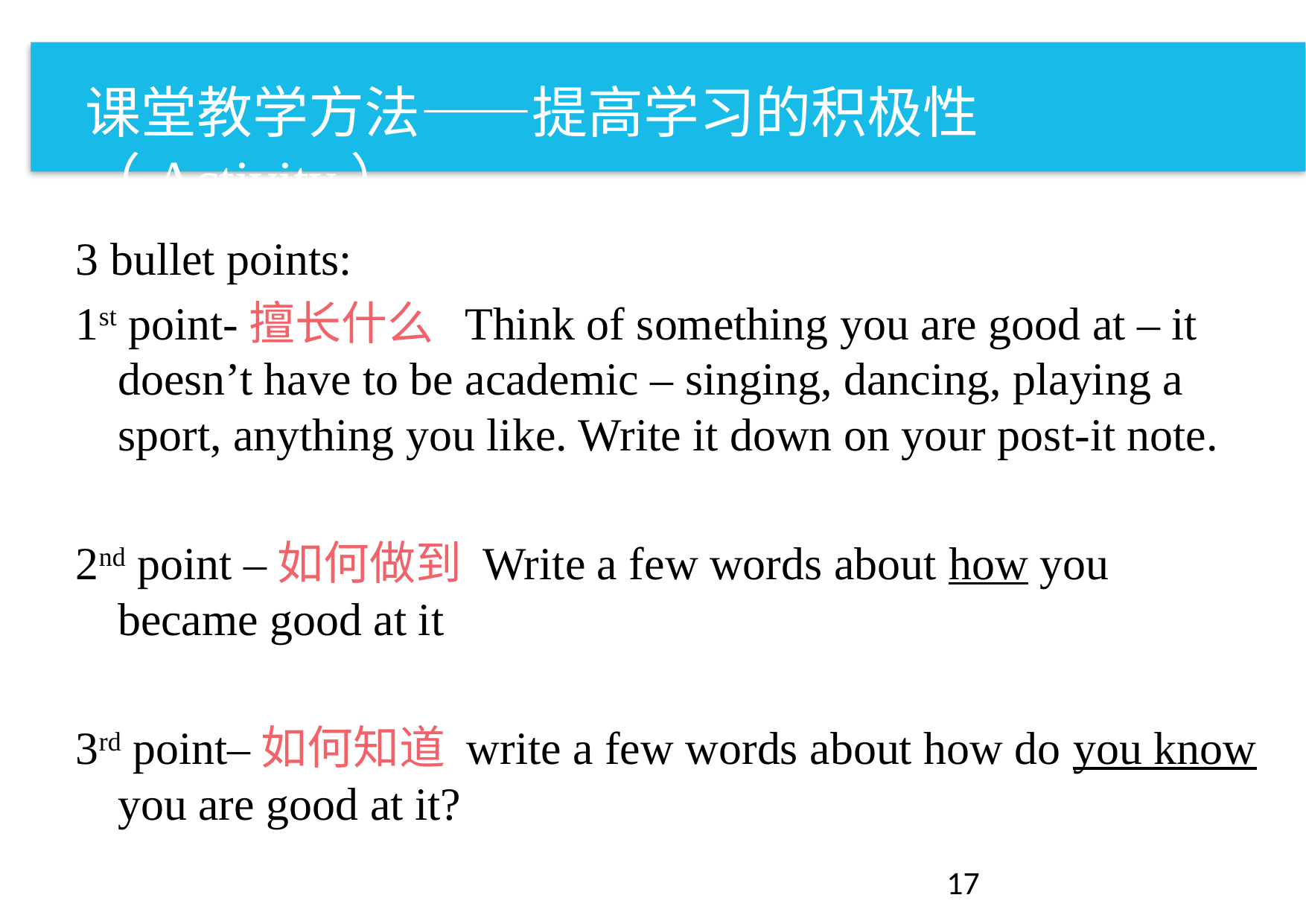

课堂教学方法——提高学习的积极性（Activity）
# How students learn - Activity
3 bullet points:
1st point-擅长什么  Think of something you are good at – it doesn’t have to be academic – singing, dancing, playing a sport, anything you like. Write it down on your post-it note.

2nd point –如何做到 Write a few words about how you became good at it

3rd point–如何知道 write a few words about how do you know you are good at it?

17